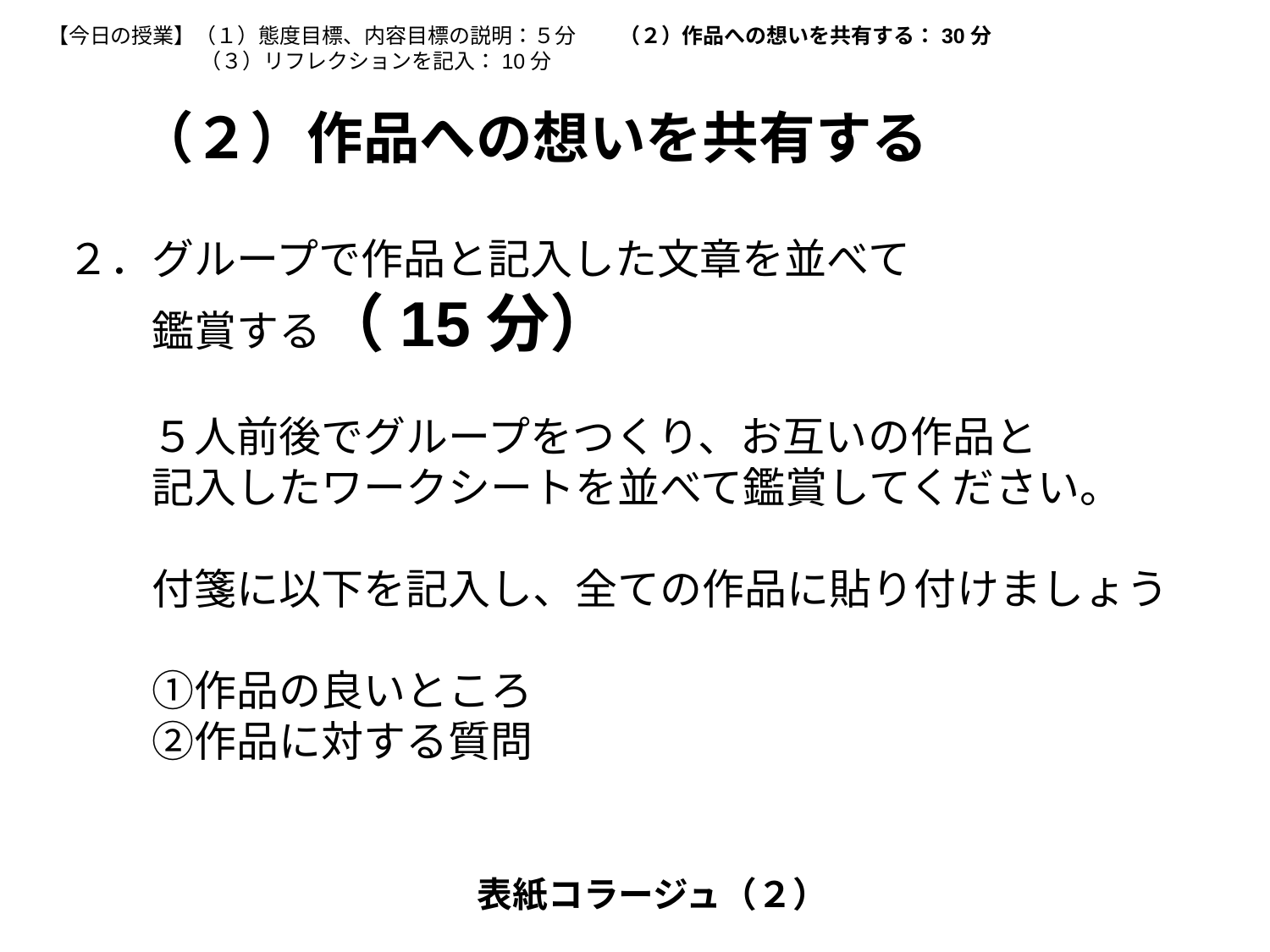

【今日の授業】（１）態度目標、内容目標の説明：５分　　（２）作品への想いを共有する：30分
　　　　　　　 （３）リフレクションを記入：10分
（２）作品への想いを共有する
２．グループで作品と記入した文章を並べて
　　鑑賞する（15分）

　　５人前後でグループをつくり、お互いの作品と
　　記入したワークシートを並べて鑑賞してください。

　　付箋に以下を記入し、全ての作品に貼り付けましょう

　　①作品の良いところ
　　②作品に対する質問
表紙コラージュ（２）